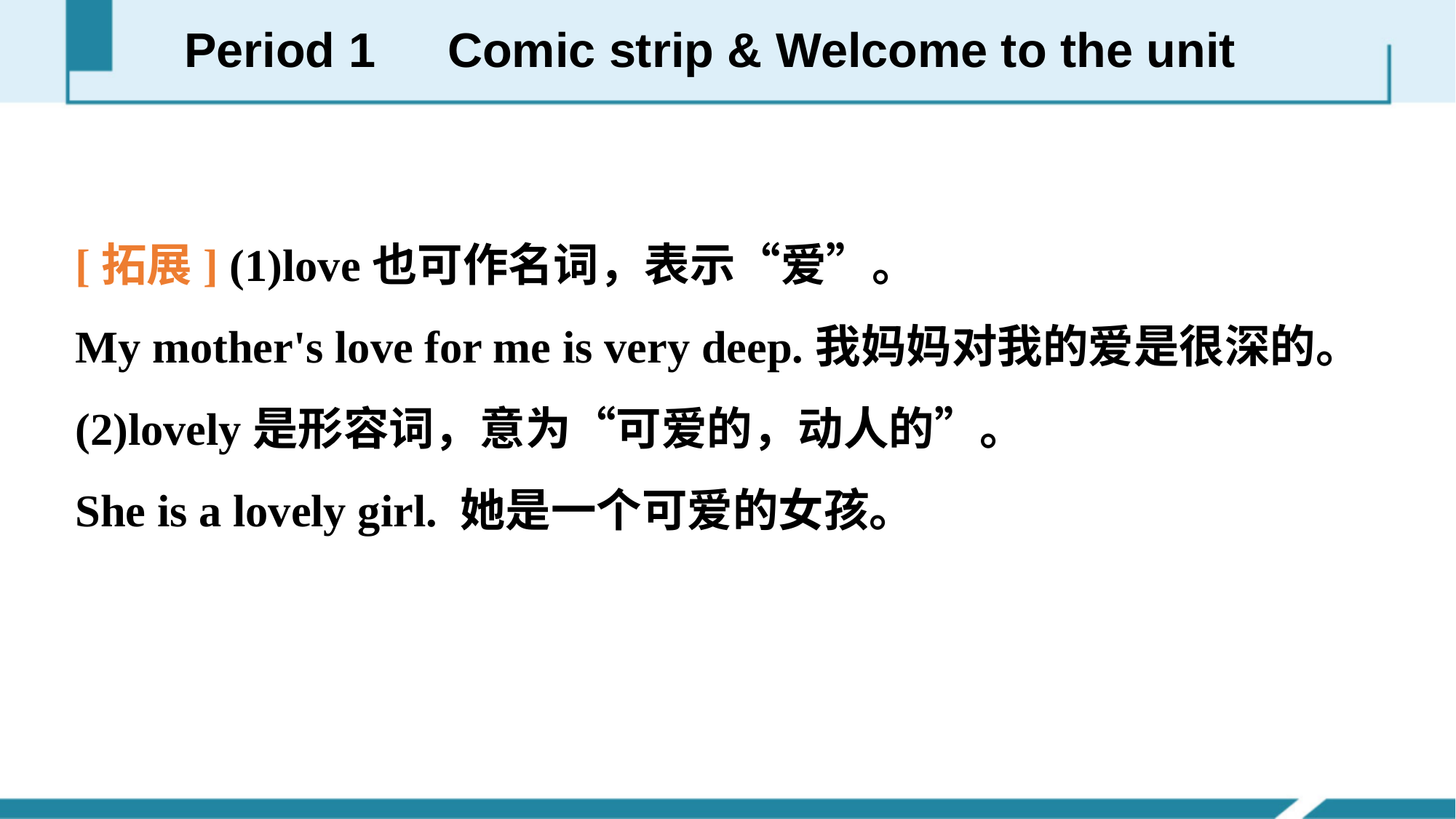

Period 1　Comic strip & Welcome to the unit
[拓展] (1)love也可作名词，表示“爱”。
My mother's love for me is very deep.我妈妈对我的爱是很深的。
(2)lovely是形容词，意为“可爱的，动人的”。
She is a lovely girl. 她是一个可爱的女孩。